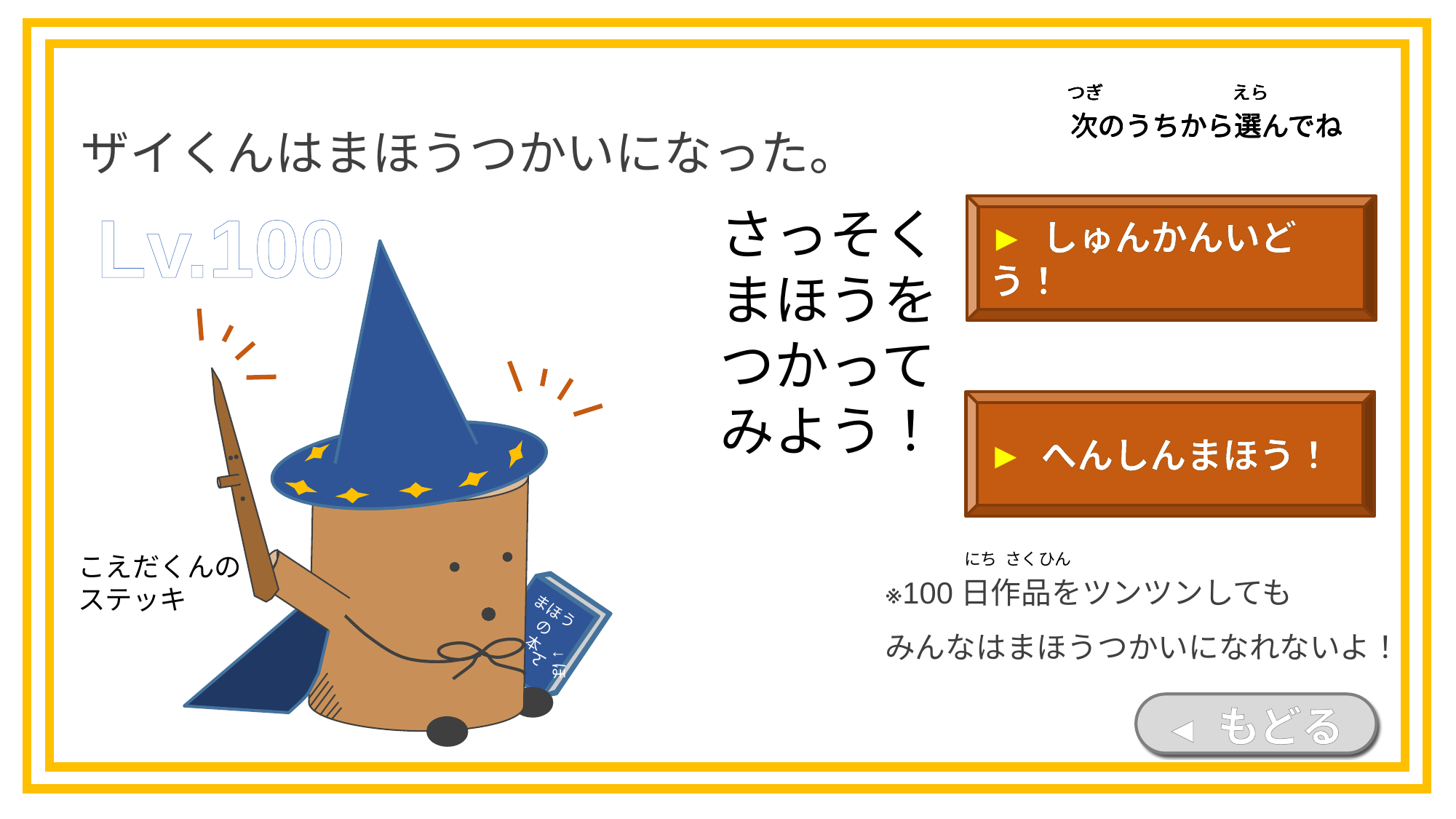

ザイくんはまほうつかいになった。
つぎ
えら
次のうちから選んでね
つぎ
えら
次のうちから選んでね
つぎ
えら
次のうちから選んでね
つぎ
えら
次のうちから選んでね
Lv.100
さっそく
まほうを
つかって
みよう！
► しゅんかんいどう！

► へんしんまほう！

さくひん
にち
こえだくんの
ステッキ
※100日作品をツンツンしても
みんなはまほうつかいになれないよ！

まほう
の
本

↓ほん

◄ もどる